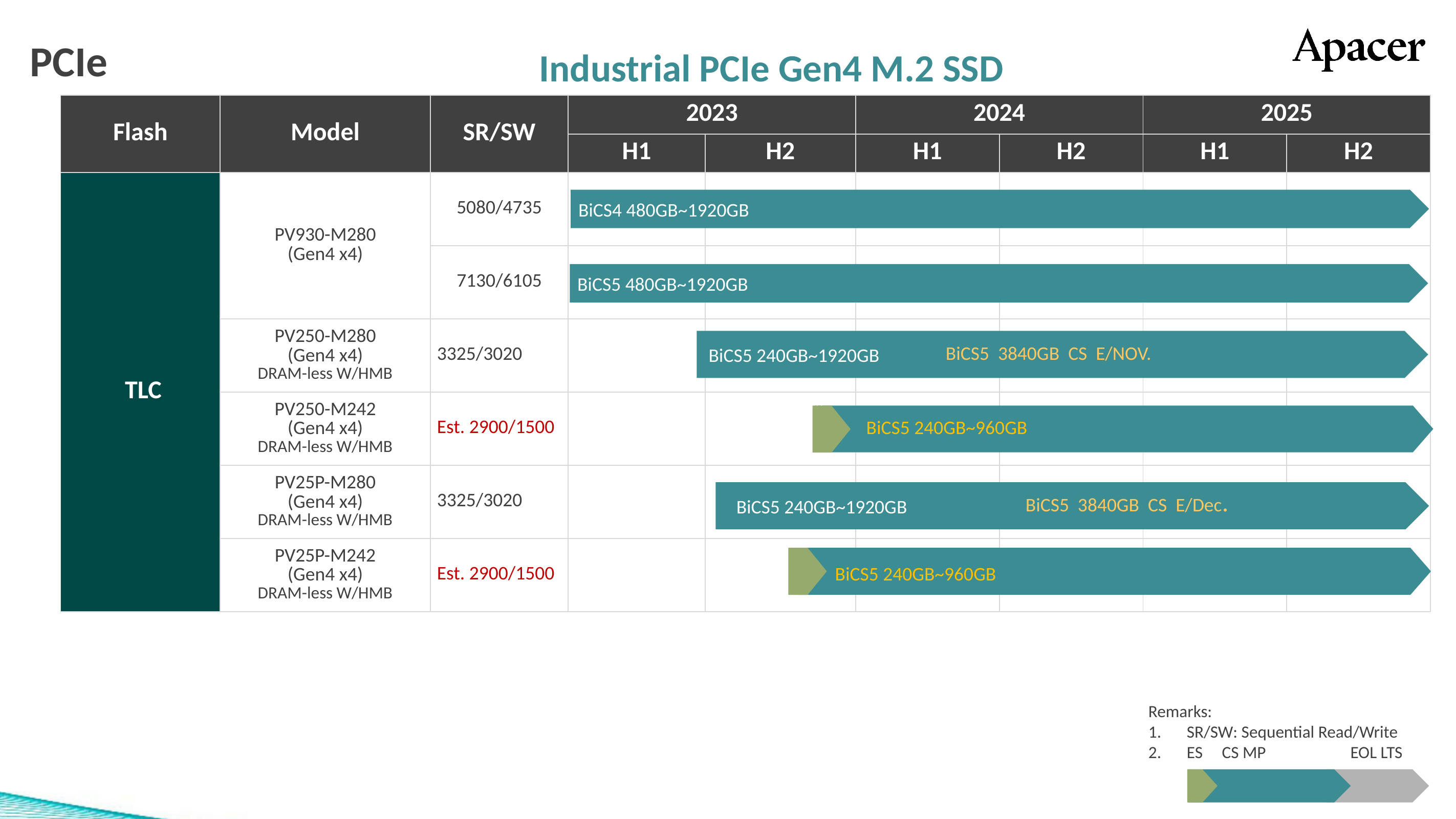

PCIe
# Industrial PCIe Gen4 M.2 SSD
| Flash | Model | SR/SW | 2023 |  | 2024 |  | 2025 |  |
| --- | --- | --- | --- | --- | --- | --- | --- | --- |
|  |  |  | H1 | H2 | H1 | H2 | H1 | H2 |
| TLC | PV930-M280 (Gen4 x4) | 5080/4735 |  |  |  |  |  |  |
|  |  | 7130/6105 |  |  |  |  |  |  |
|  | PV250-M280 (Gen4 x4) DRAM-less W/HMB | 3325/3020 |  |  |  |  |  |  |
|  | PV250-M242 (Gen4 x4) DRAM-less W/HMB | Est. 2900/1500 |  |  |  |  |  |  |
|  | PV25P-M280 (Gen4 x4) DRAM-less W/HMB | 3325/3020 |  |  |  |  |  |  |
|  | PV25P-M242 (Gen4 x4) DRAM-less W/HMB | Est. 2900/1500 |  |  |  |  |  |  |
BiCS4 480GB~1920GB
標準色
附屬
配色
3D TLC
2D MLC
SLC-lite
SLC
類工

SLC-liteX

BiCS5 480GB~1920GB
 BiCS5 240GB~1920GB
BiCS5  3840GB  CS  E/NOV.

BiCS5 240GB~960GB
BiCS5  3840GB  CS  E/Dec.
   BiCS5 240GB~1920GB

BiCS5 240GB~960GB
Remarks:
SR/SW: Sequential Read/Write
ES     CS MP                      EOL LTS